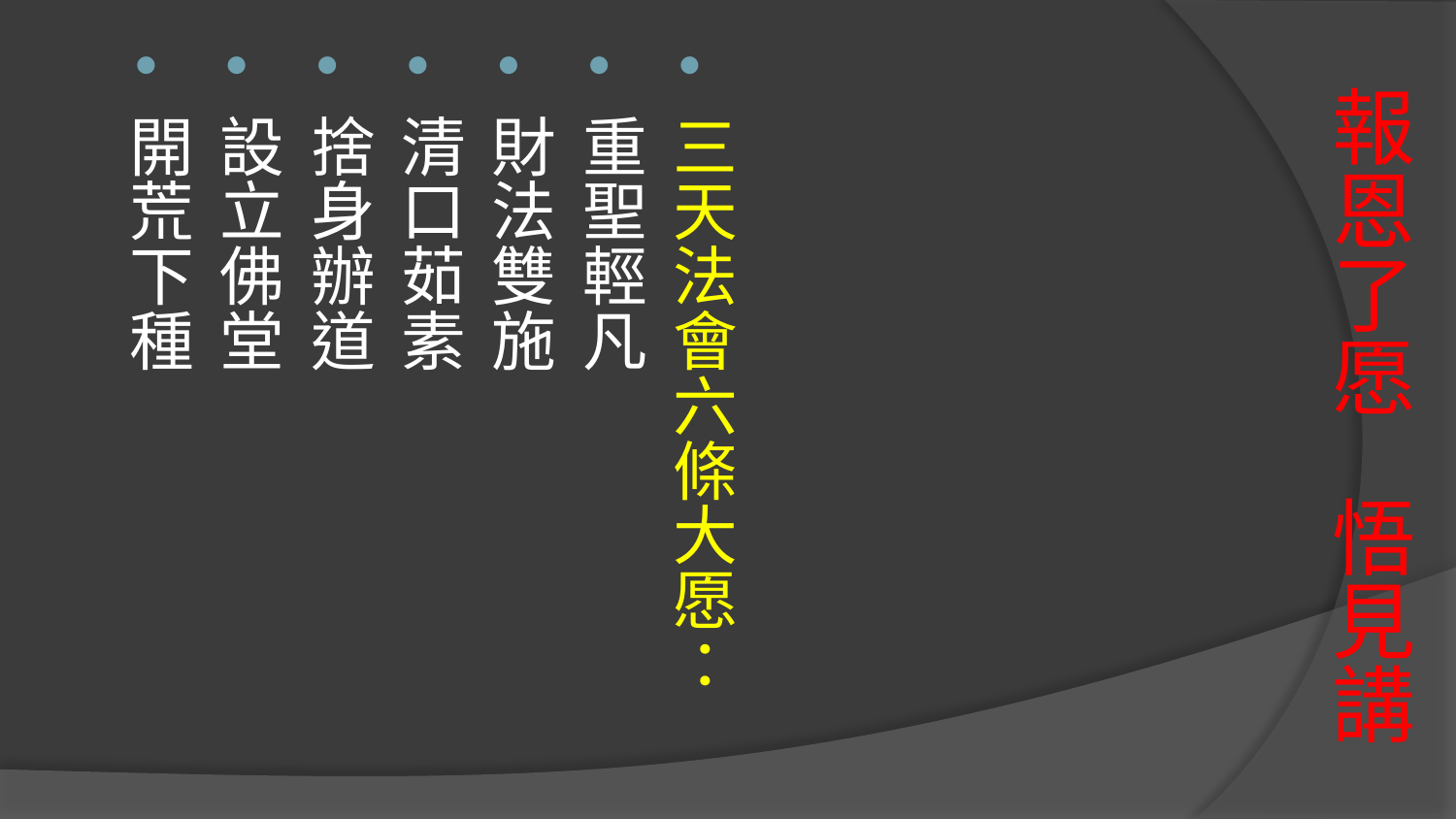

三天法會六條大愿：
重聖輕凡
財法雙施
清口茹素
捨身辦道
設立佛堂
開荒下種

# 報恩了愿    悟見講